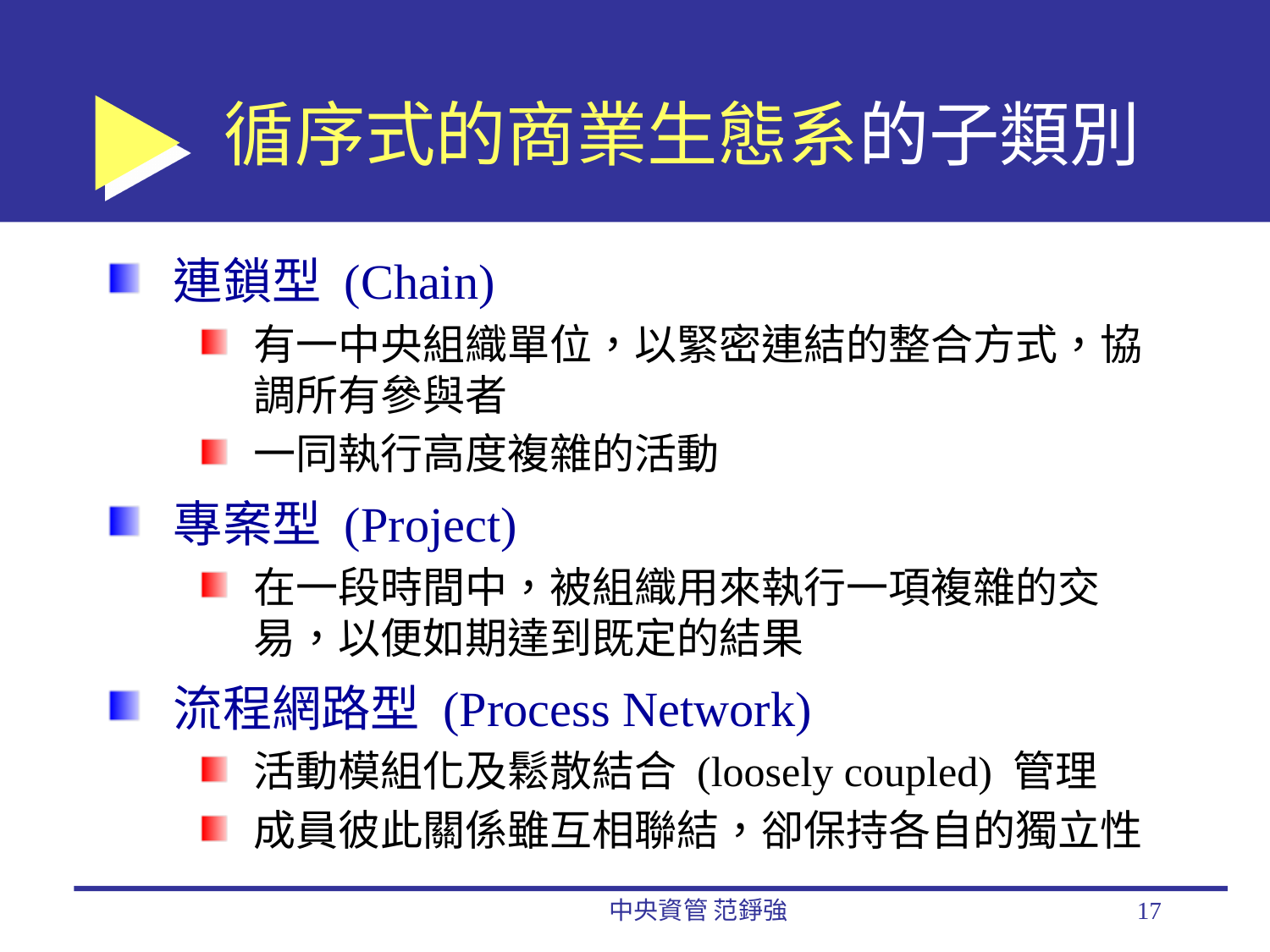

# 循序式的商業生態系的子類別
連鎖型 (Chain)
有一中央組織單位，以緊密連結的整合方式，協調所有參與者
一同執行高度複雜的活動
專案型 (Project)
在一段時間中，被組織用來執行一項複雜的交易，以便如期達到既定的結果
流程網路型 (Process Network)
活動模組化及鬆散結合 (loosely coupled) 管理
成員彼此關係雖互相聯結，卻保持各自的獨立性
中央資管 范錚強
17